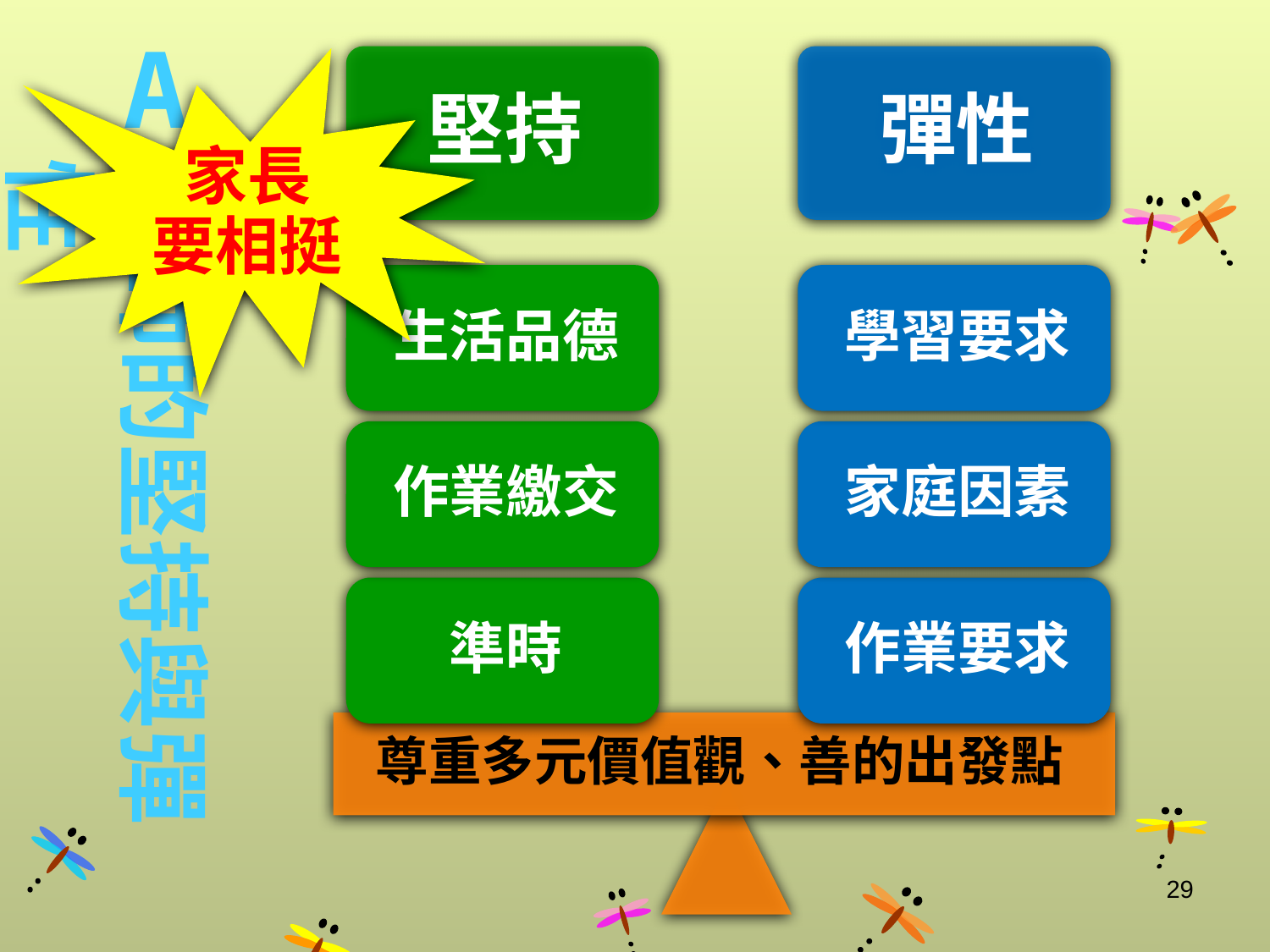

# A
堅持
彈性
作業要求
家庭因素
學習要求
準時
作業繳交
生活品德
家長
要相挺
老師的堅持與彈性
尊重多元價值觀、善的出發點
29